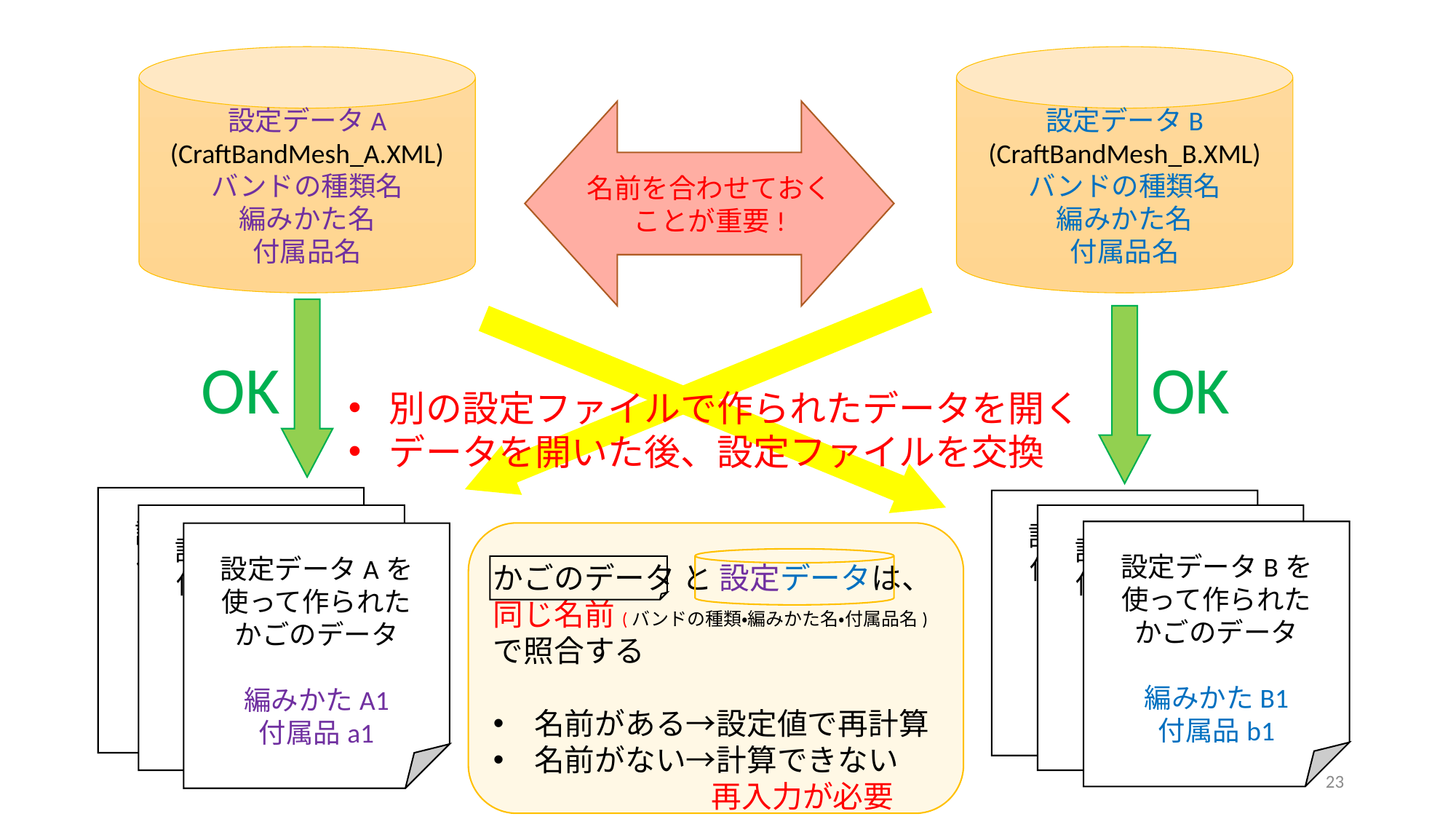

設定データA
(CraftBandMesh_A.XML)
バンドの種類名
編みかた名
付属品名
設定データB
(CraftBandMesh_B.XML)
バンドの種類名
編みかた名
付属品名
名前を合わせておく
ことが重要!

OK
OK
別の設定ファイルで作られたデータを開く
データを開いた後、設定ファイルを交換

設定データAを使って作られた
かごのデータ

編みかたA1
付属品a1

設定データBを使って作られた
かごのデータ

編みかたB1
付属品b1

設定データAを使って作られた
かごのデータ

編みかたA1
付属品a1

設定データBを使って作られた
かごのデータ

編みかたB1
付属品b1

設定データBを使って作られた
かごのデータ

編みかたB1
付属品b1

かごのデータ と 設定データは、
同じ名前(バンドの種類・編みかた名・付属品名)
で照合する

名前がある→設定値で再計算
名前がない→計算できない
		再入力が必要

設定データAを使って作られた
かごのデータ

編みかたA1
付属品a1
23